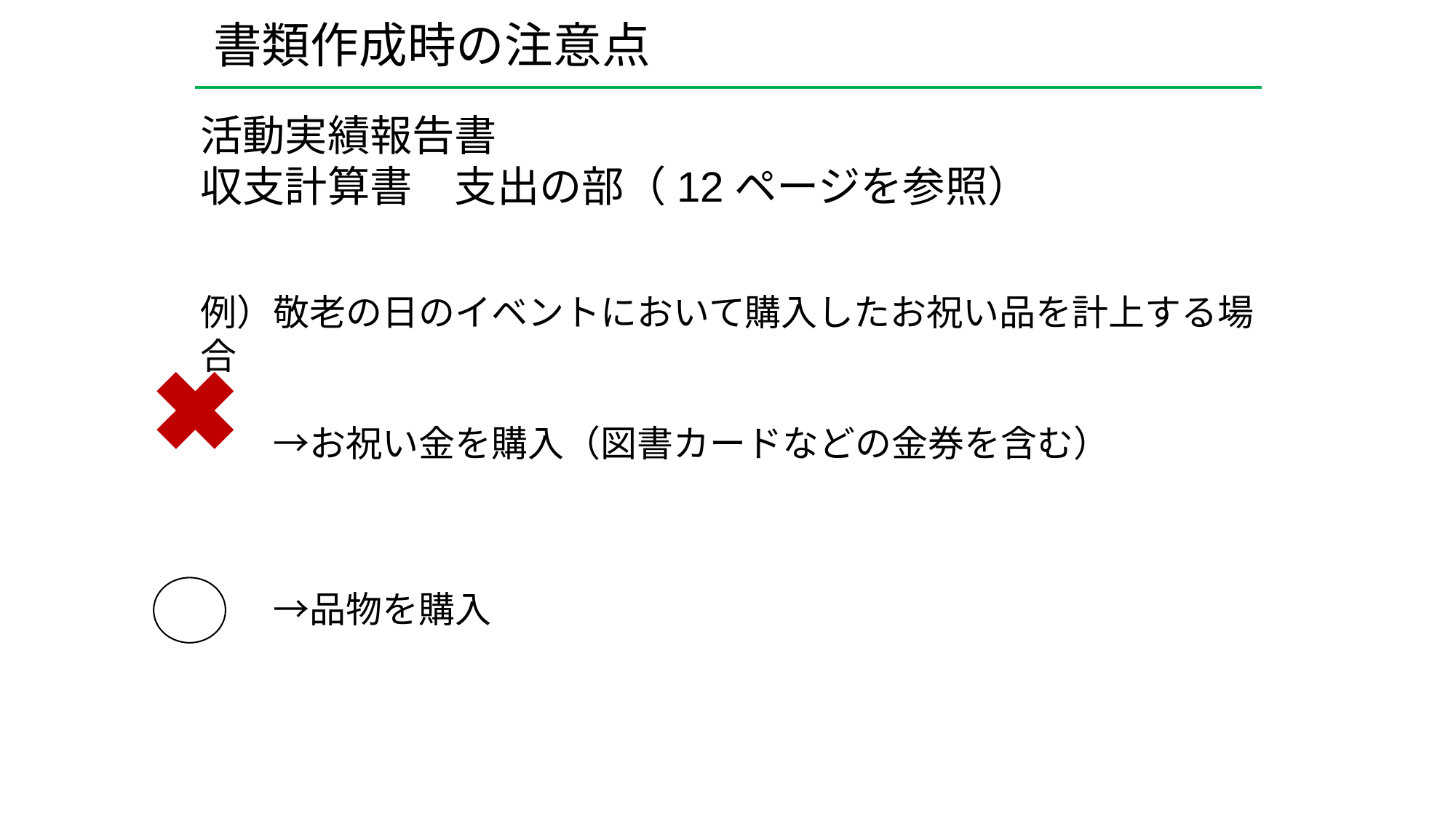

書類作成時の注意点
活動実績報告書
収支計算書　支出の部（12ページを参照）

例）敬老の日のイベントにおいて購入したお祝い品を計上する場合

　　→お祝い金を購入（図書カードなどの金券を含む）

　　→品物を購入